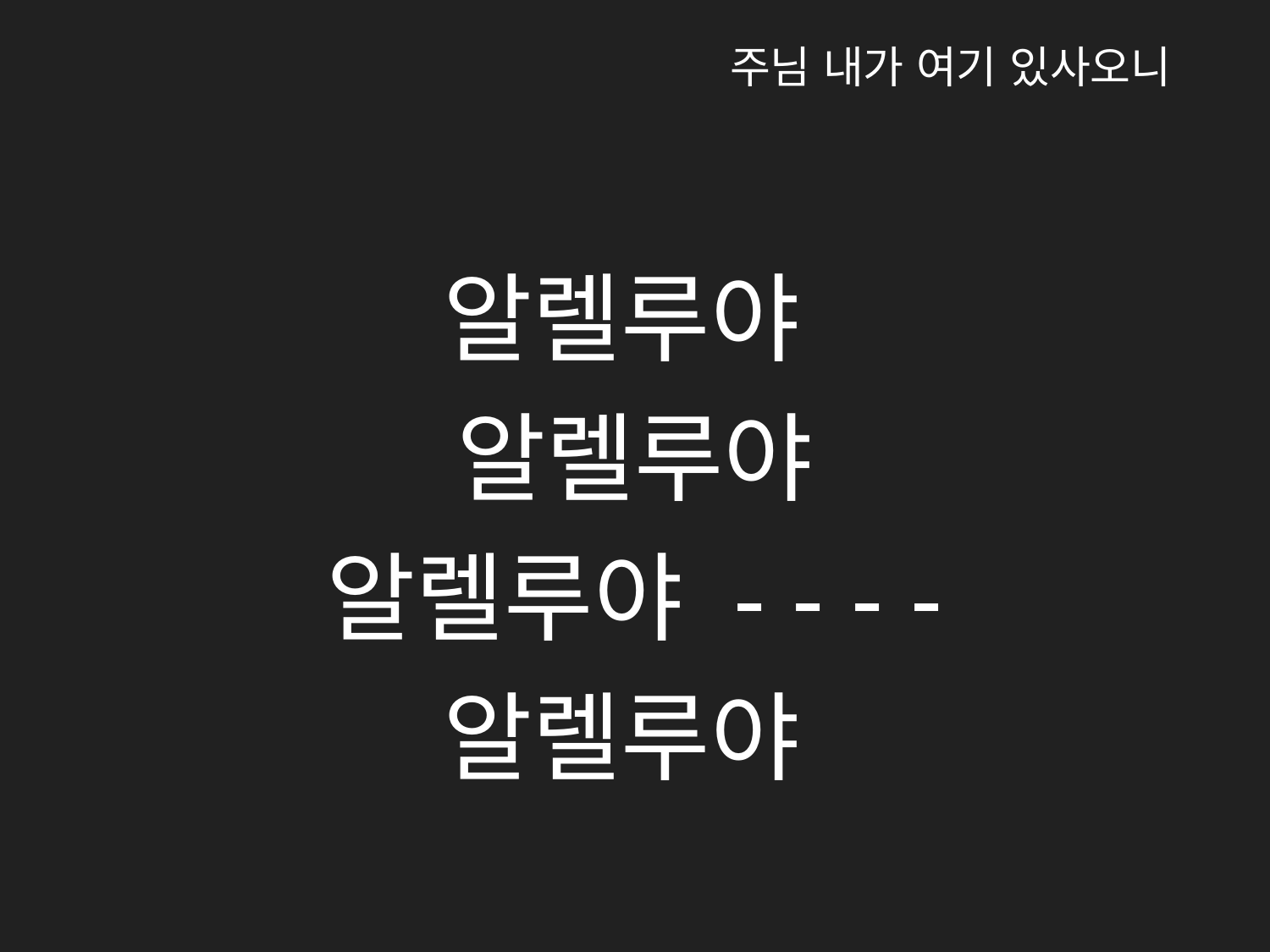

주님 내가 여기 있사오니
알렐루야
알렐루야
알렐루야 - - - -
알렐루야